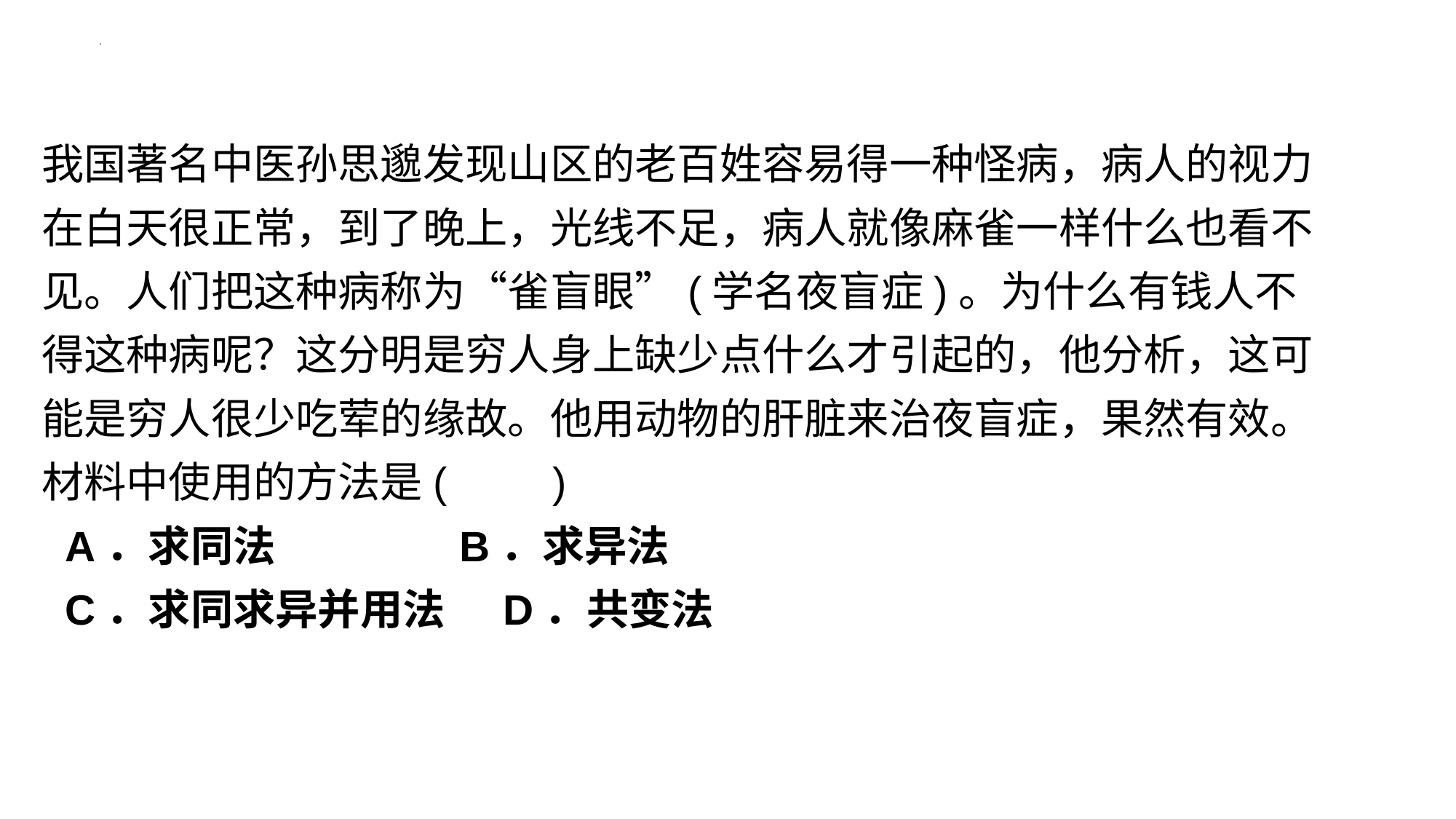

我国著名中医孙思邈发现山区的老百姓容易得一种怪病，病人的视力在白天很正常，到了晚上，光线不足，病人就像麻雀一样什么也看不见。人们把这种病称为“雀盲眼”(学名夜盲症)。为什么有钱人不得这种病呢？这分明是穷人身上缺少点什么才引起的，他分析，这可能是穷人很少吃荤的缘故。他用动物的肝脏来治夜盲症，果然有效。材料中使用的方法是(　　)
  A．求同法                  B．求异法
  C．求同求异并用法     D．共变法